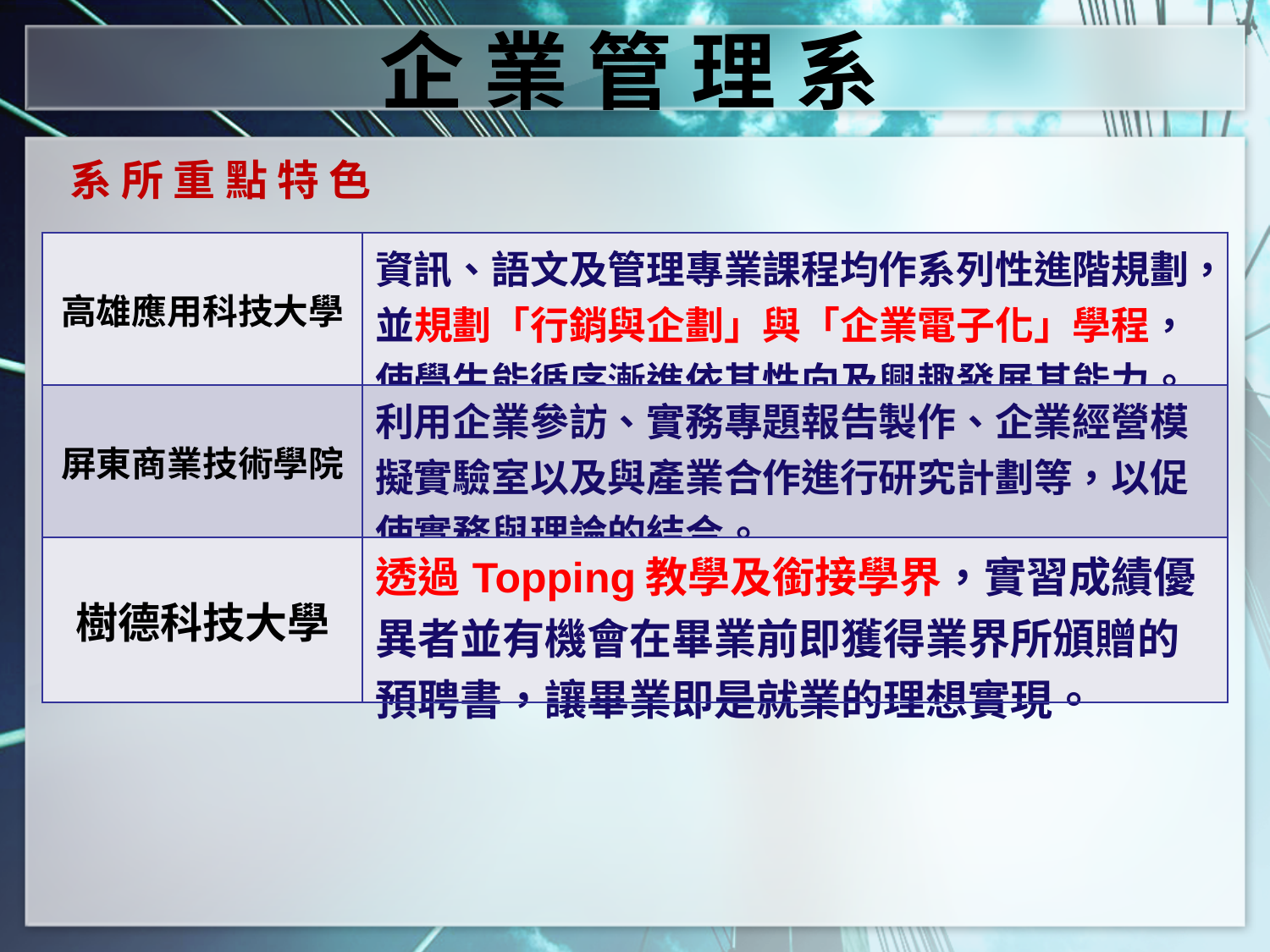

企 業 管 理 系
系 所 重 點 特 色
| 高雄應用科技大學 | 資訊、語文及管理專業課程均作系列性進階規劃，並規劃「行銷與企劃」與「企業電子化」學程，使學生能循序漸進依其性向及興趣發展其能力。 |
| --- | --- |
| 屏東商業技術學院 | 利用企業參訪、實務專題報告製作、企業經營模擬實驗室以及與產業合作進行研究計劃等，以促使實務與理論的結合。 |
| 樹德科技大學 | 透過Topping教學及銜接學界，實習成績優異者並有機會在畢業前即獲得業界所頒贈的預聘書，讓畢業即是就業的理想實現。 |